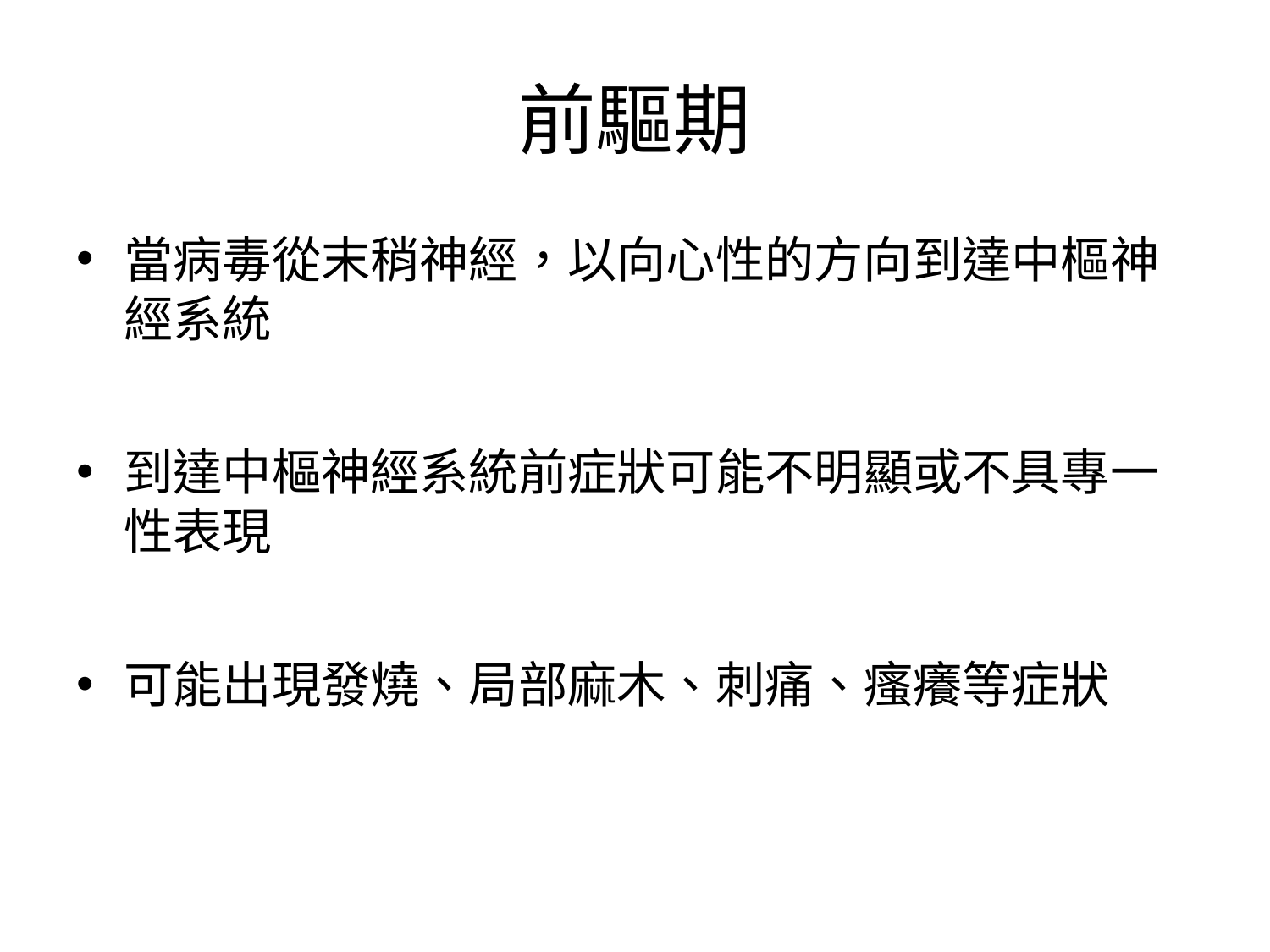

# 前驅期
當病毒從末稍神經，以向心性的方向到達中樞神經系統

到達中樞神經系統前症狀可能不明顯或不具專一性表現

可能出現發燒、局部麻木、刺痛、瘙癢等症狀